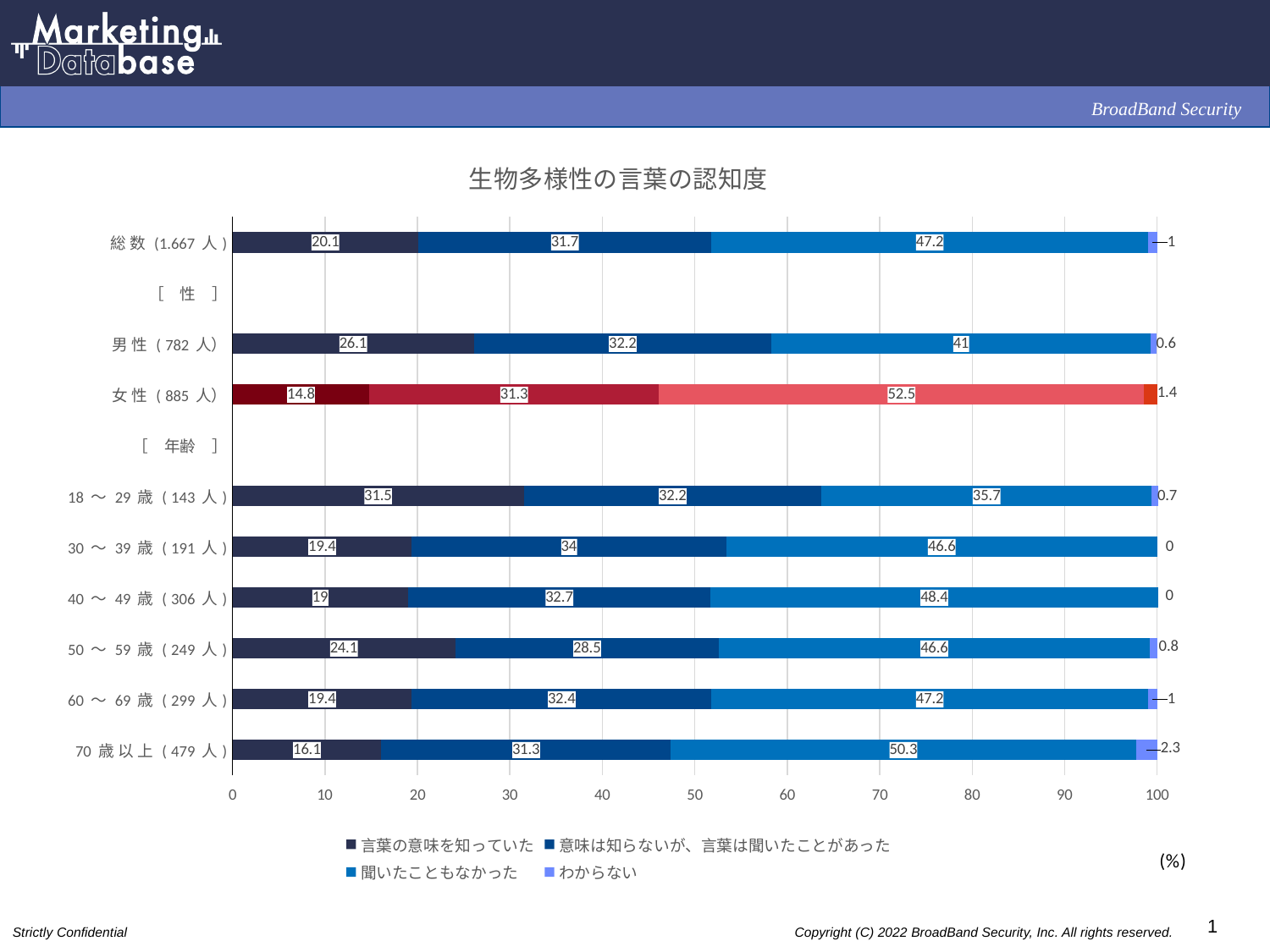

### Chart: 生物多様性の言葉の認知度

| Category | 言葉の意味を知っていた | 意味は知らないが、言葉は聞いたことがあった | 聞いたこともなかった | わからない |
|---|---|---|---|---|
| 総 数 (1.667 人) | 20.1 | 31.7 | 47.2 | 1.0 |
| ［　性　］ | None | None | None | None |
| 男 性 ( 782 人） | 26.1 | 32.2 | 41.0 | 0.6 |
| 女 性 ( 885 人） | 14.8 | 31.3 | 52.5 | 1.4 |
| ［　年齢　］ | None | None | None | None |
| 18 ～ 29 歳 ( 143 人) | 31.5 | 32.2 | 35.7 | 0.7 |
| 30 ～ 39 歳 ( 191 人) | 19.4 | 34.0 | 46.6 | 0.0 |
| 40 ～ 49 歳 ( 306 人) | 19.0 | 32.7 | 48.4 | 0.0 |
| 50 ～ 59 歳 ( 249 人) | 24.1 | 28.5 | 46.6 | 0.8 |
| 60 ～ 69 歳 ( 299 人) | 19.4 | 32.4 | 47.2 | 1.0 |
| 70 歳 以 上 ( 479 人) | 16.1 | 31.3 | 50.3 | 2.3 |